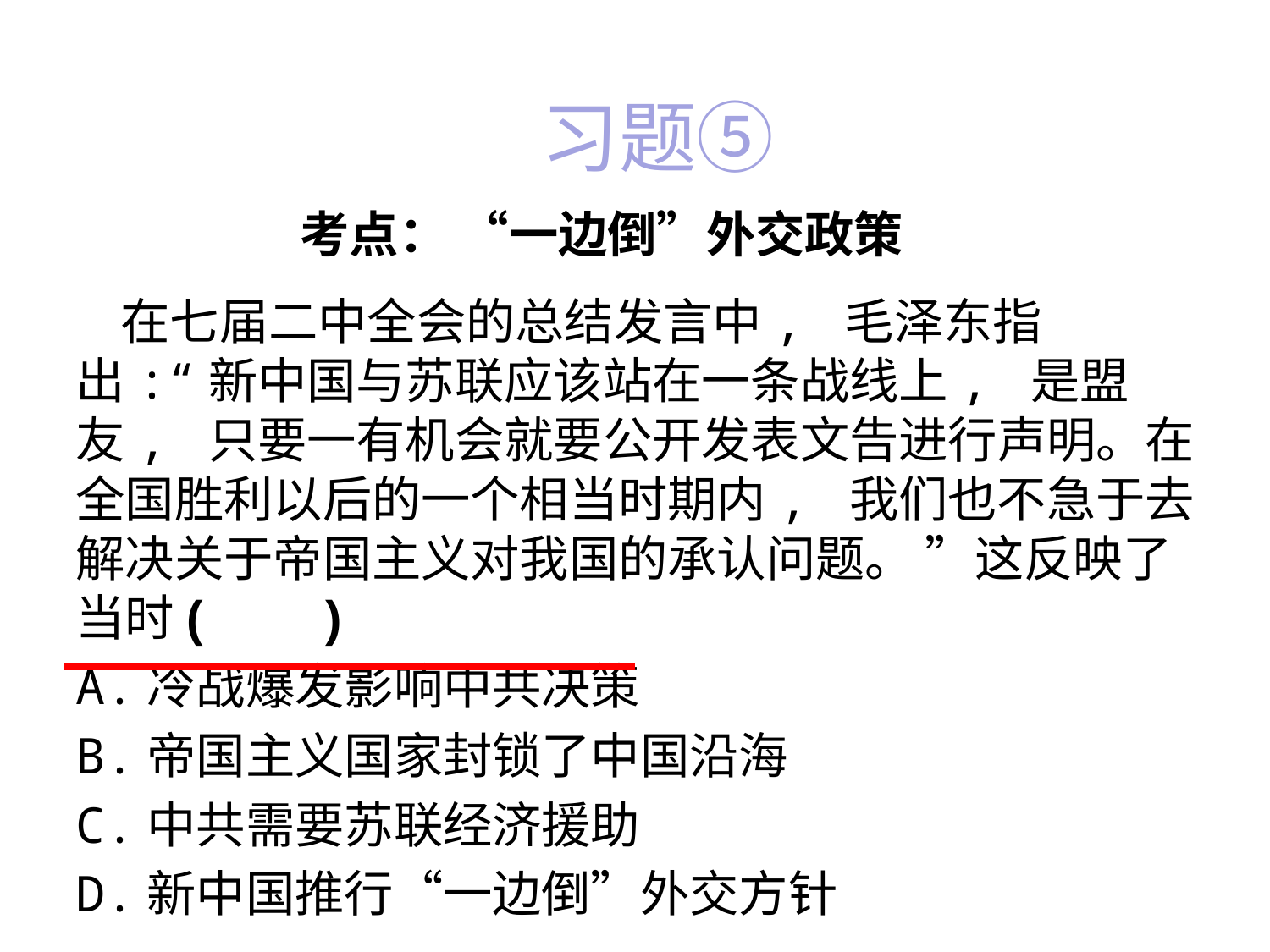

#
习题⑤
考点： “一边倒”外交政策
   在七届二中全会的总结发言中, 毛泽东指出:“新中国与苏联应该站在一条战线上, 是盟友, 只要一有机会就要公开发表文告进行声明。在全国胜利以后的一个相当时期内, 我们也不急于去解决关于帝国主义对我国的承认问题。 ”这反映了当时(　　)
A.冷战爆发影响中共决策
B.帝国主义国家封锁了中国沿海
C.中共需要苏联经济援助
D.新中国推行“一边倒”外交方针